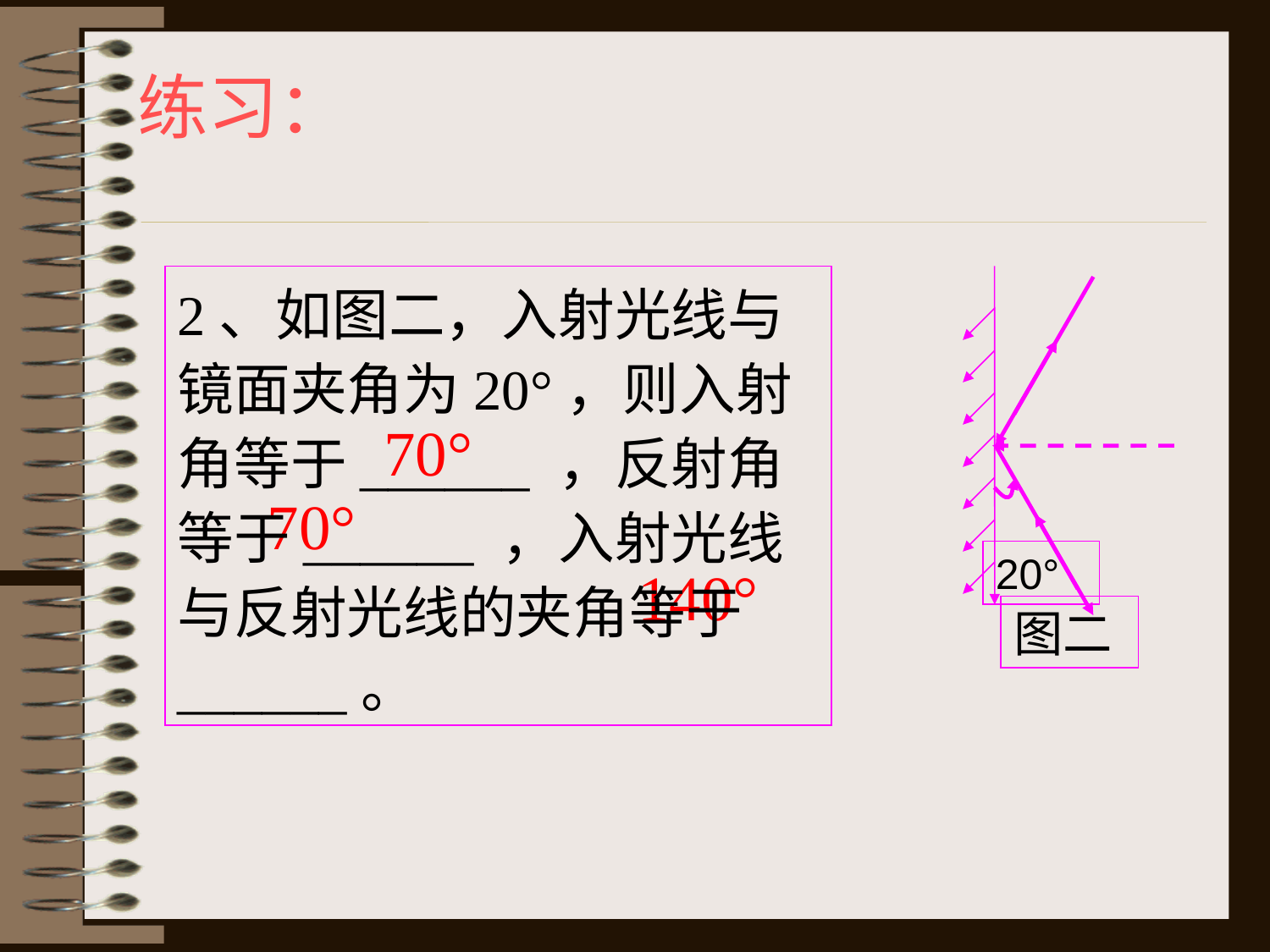

练习：

20°
图二
2、如图二，入射光线与镜面夹角为20°，则入射角等于______ ，反射角等于______ ，入射光线与反射光线的夹角等于______。
70°
70°
140°